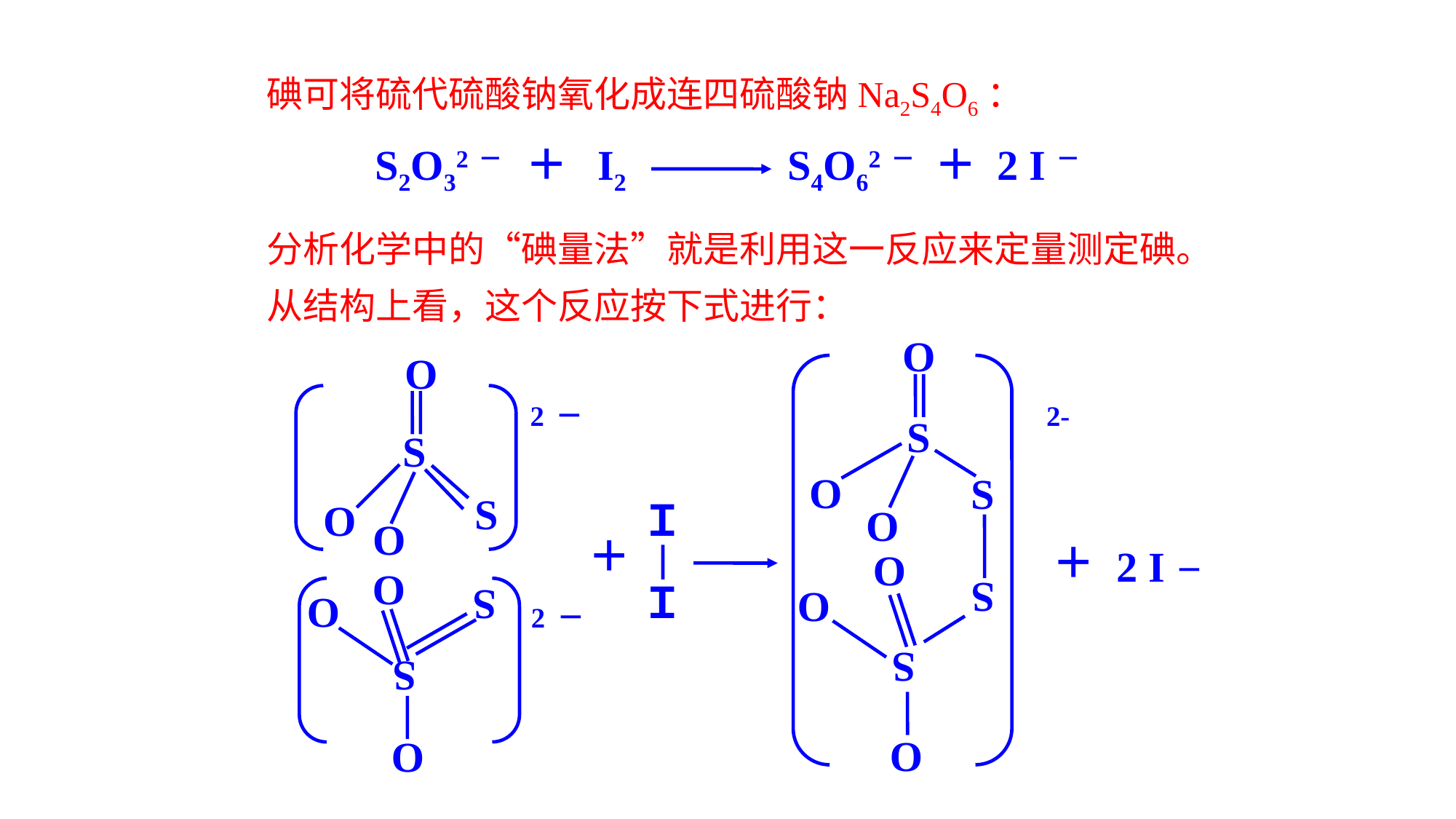

碘可将硫代硫酸钠氧化成连四硫酸钠Na2S4O6：
S2O32－    ＋  I2                          S4O62－  ＋ 2 I－

        分析化学中的“碘量法”就是利用这一反应来定量测定碘。
        从结构上看，这个反应按下式进行：
O
O

2－
2-

S
S

O
S

S
Ｉ
O
 O
 O

＋
＋
2 I
－
     O

     O

S
Ｉ
S

O
O
2－

S
S

O
O